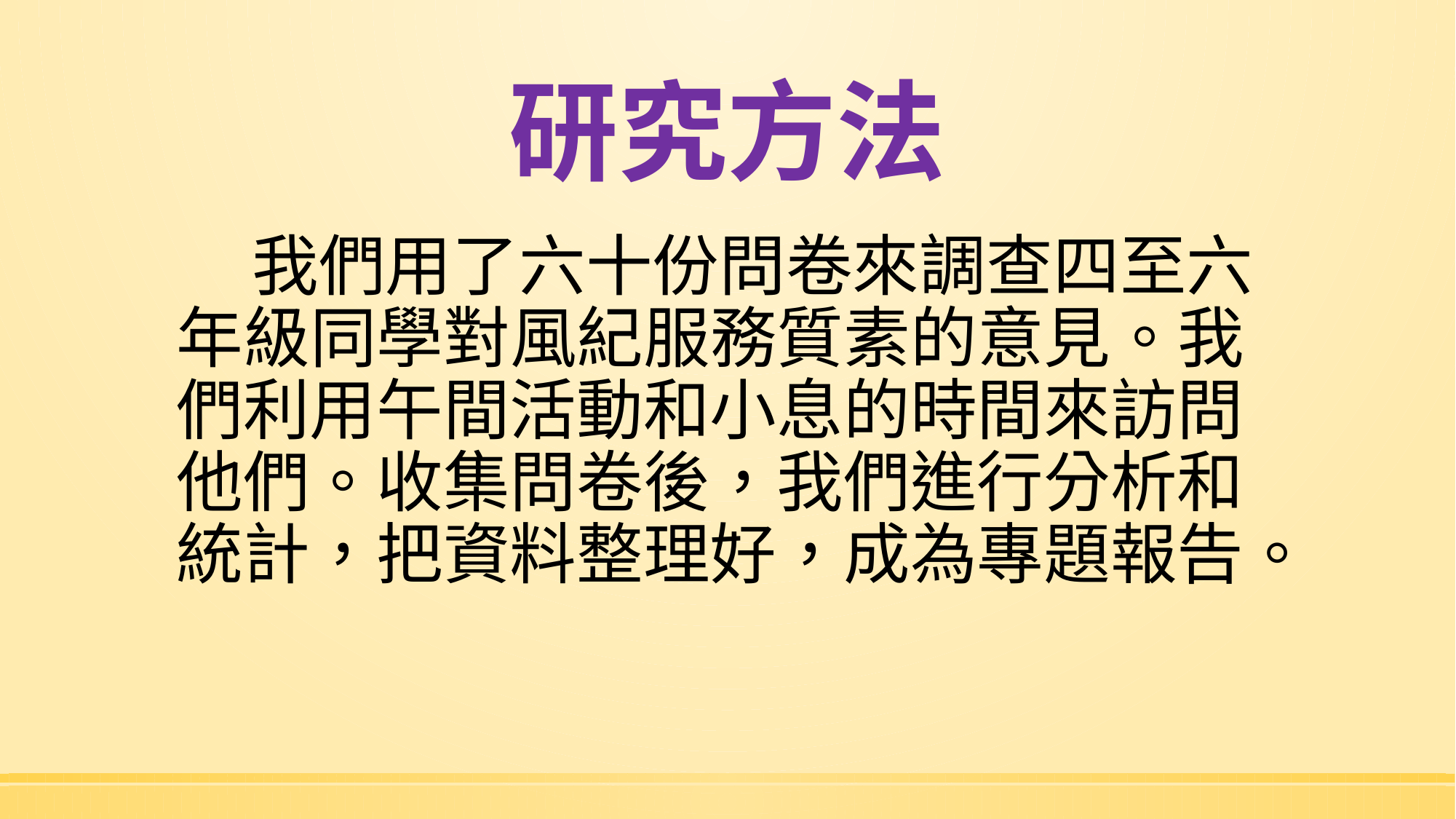

研究方法
    我們用了六十份問卷來調查四至六年級同學對風紀服務質素的意見。我們利用午間活動和小息的時間來訪問他們。收集問卷後，我們進行分析和統計，把資料整理好，成為專題報告。